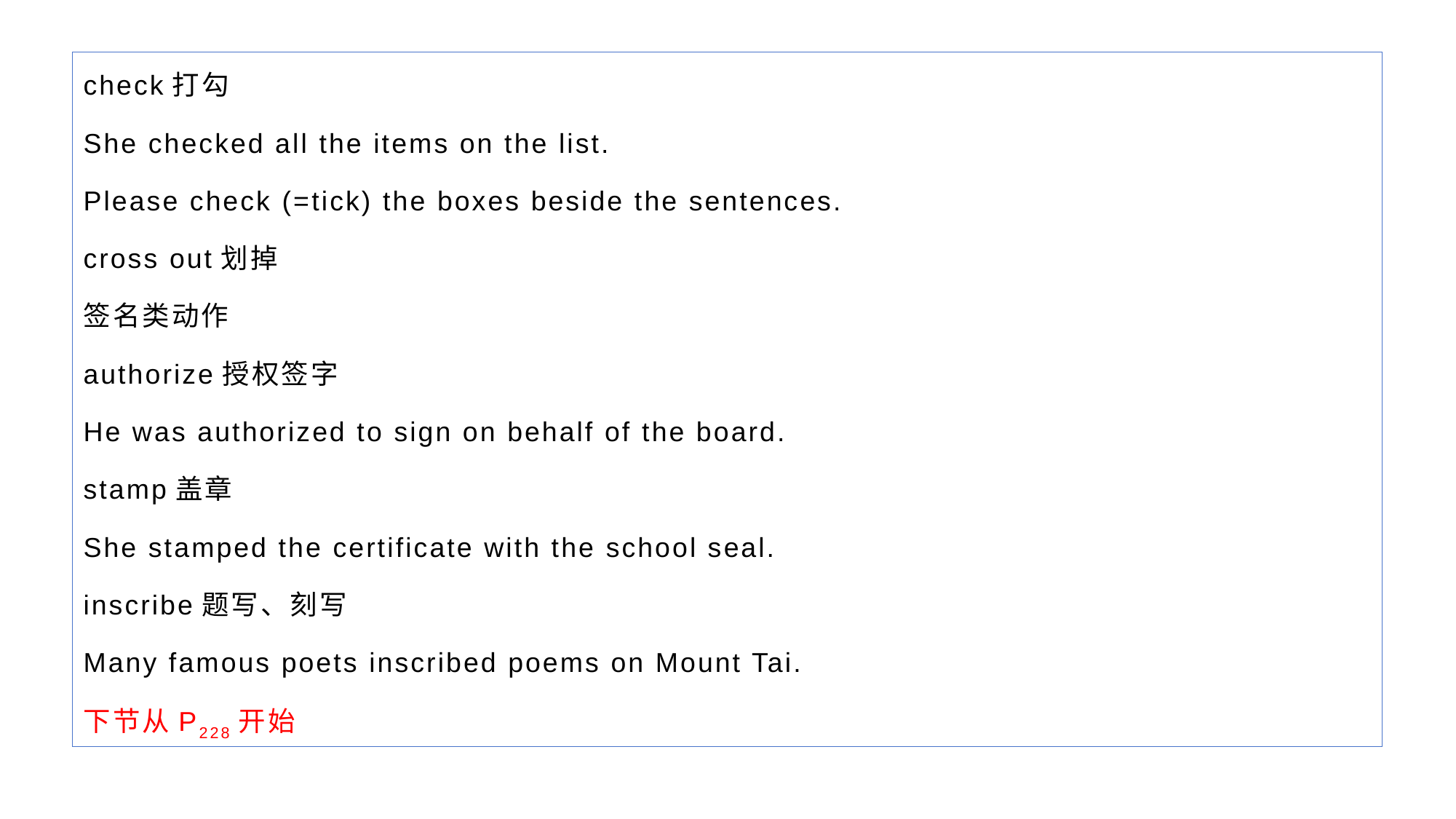

check打勾
She checked all the items on the list.
Please check (=tick) the boxes beside the sentences.
cross out划掉
签名类动作
authorize授权签字
He was authorized to sign on behalf of the board.
stamp盖章
She stamped the certificate with the school seal.
inscribe题写、刻写
Many famous poets inscribed poems on Mount Tai.
下节从P228开始